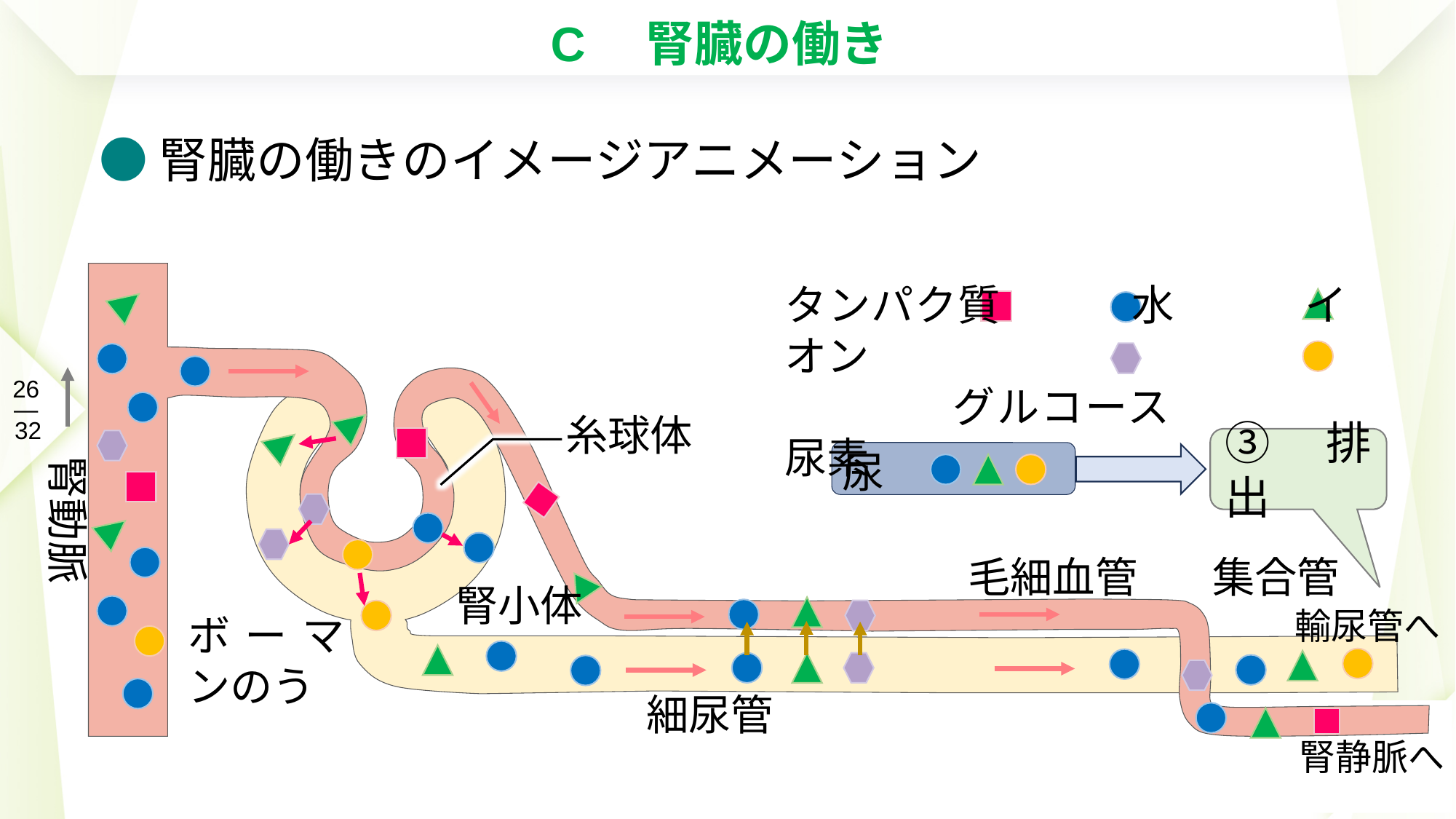

# C　腎臓の働き
●腎臓の働きのイメージアニメーション

タンパク質　　　水　　　イオン
　  　 　グルコース　　　　尿素

糸球体

③排出

尿

腎動脈

毛細血管
集合管

腎小体

輸尿管へ

ボーマンのう

細尿管

腎静脈へ